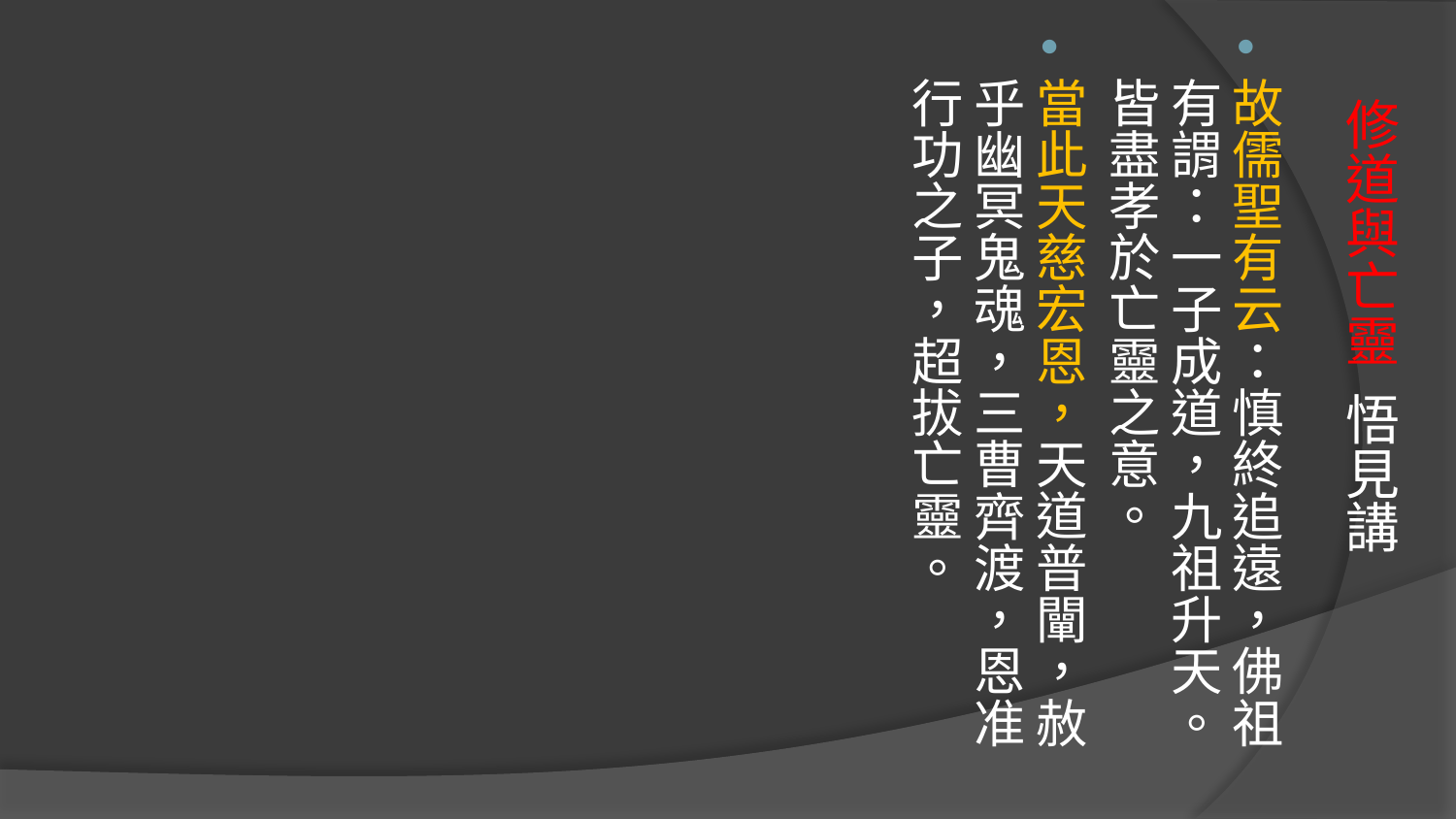

故儒聖有云：慎終追遠，佛祖有謂：一子成道，九祖升天。皆盡孝於亡靈之意。
當此天慈宏恩，天道普闡，赦乎幽冥鬼魂，三曹齊渡，恩准行功之子，超拔亡靈。

# 修道與亡靈  悟見講